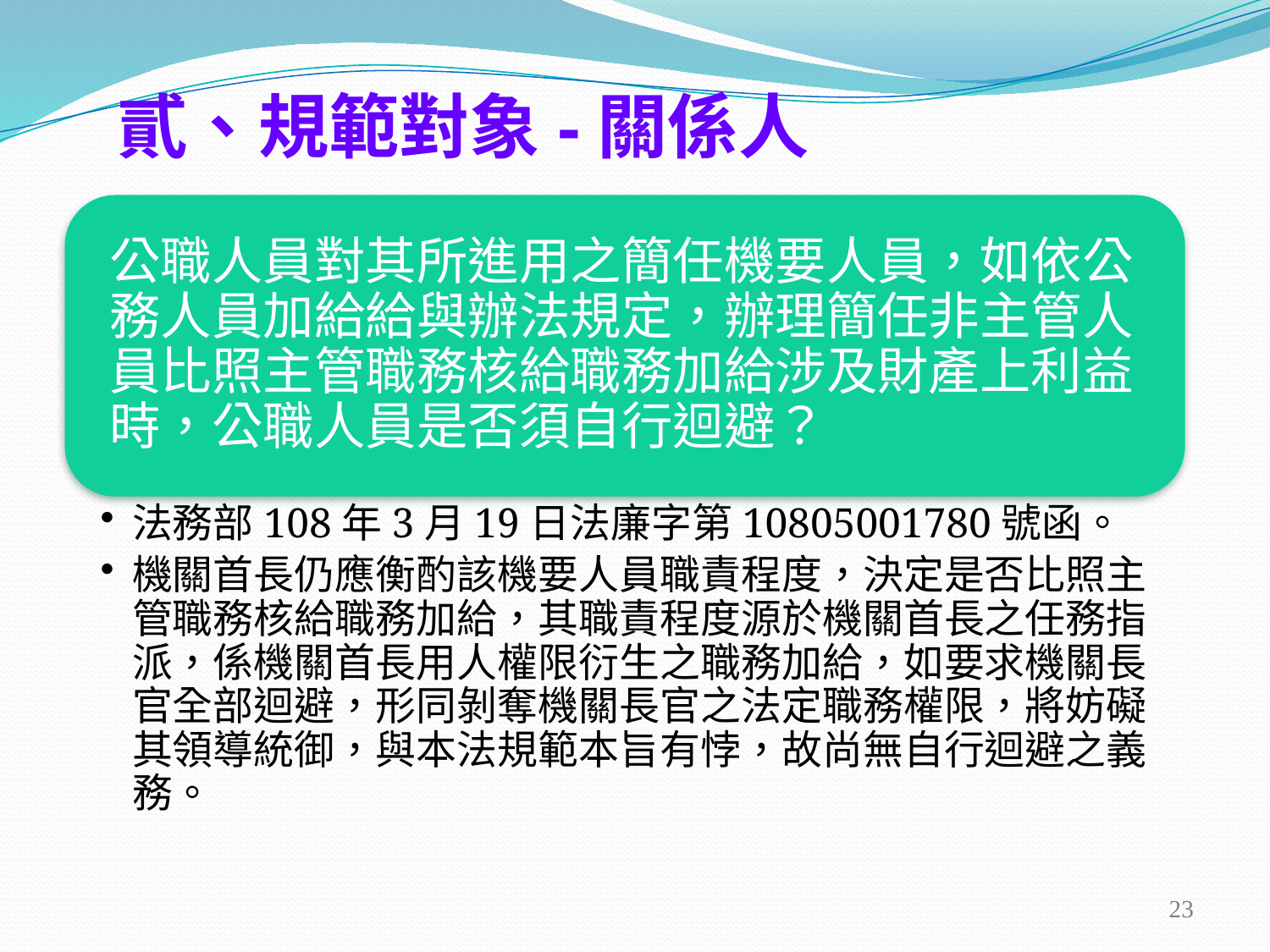

貳、規範對象-關係人
公職人員對其所進用之簡任機要人員，如依公務人員加給給與辦法規定，辦理簡任非主管人員比照主管職務核給職務加給涉及財產上利益時，公職人員是否須自行迴避？
法務部108年3月19日法廉字第10805001780號函。
機關首長仍應衡酌該機要人員職責程度，決定是否比照主管職務核給職務加給，其職責程度源於機關首長之任務指派，係機關首長用人權限衍生之職務加給，如要求機關長官全部迴避，形同剝奪機關長官之法定職務權限，將妨礙其領導統御，與本法規範本旨有悖，故尚無自行迴避之義務。
23